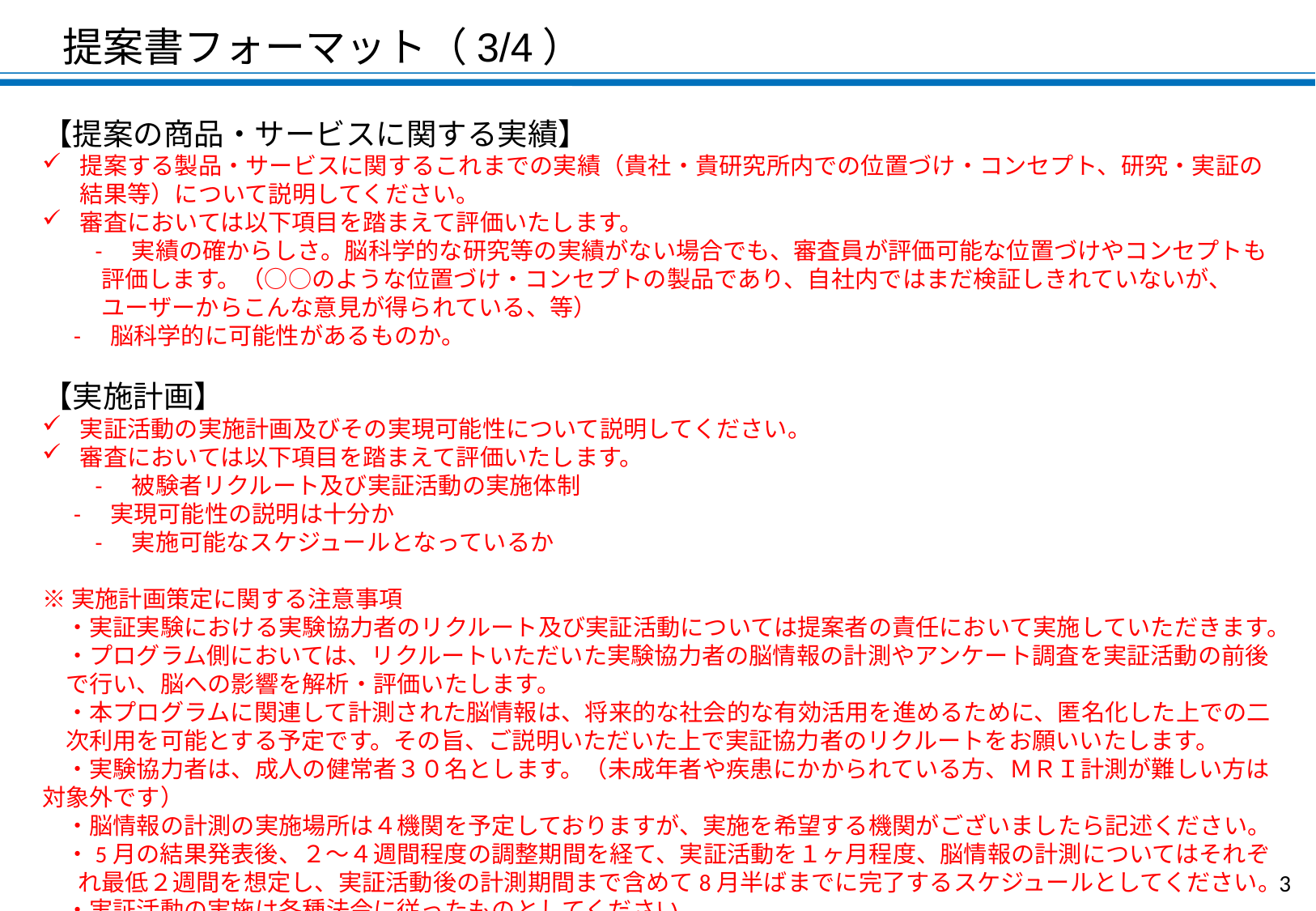

提案書フォーマット（3/4）
【提案の商品・サービスに関する実績】
提案する製品・サービスに関するこれまでの実績（貴社・貴研究所内での位置づけ・コンセプト、研究・実証の結果等）について説明してください。
審査においては以下項目を踏まえて評価いたします。
　　-　実績の確からしさ。脳科学的な研究等の実績がない場合でも、審査員が評価可能な位置づけやコンセプトも評価します。（○○のような位置づけ・コンセプトの製品であり、自社内ではまだ検証しきれていないが、ユーザーからこんな意見が得られている、等）
      -　脳科学的に可能性があるものか。
【実施計画】
実証活動の実施計画及びその実現可能性について説明してください。
審査においては以下項目を踏まえて評価いたします。
　　-　被験者リクルート及び実証活動の実施体制
      -　実現可能性の説明は十分か
　　-　実施可能なスケジュールとなっているか

※実施計画策定に関する注意事項
　・実証実験における実験協力者のリクルート及び実証活動については提案者の責任において実施していただきます。
　・プログラム側においては、リクルートいただいた実験協力者の脳情報の計測やアンケート調査を実証活動の前後で行い、脳への影響を解析・評価いたします。
　・本プログラムに関連して計測された脳情報は、将来的な社会的な有効活用を進めるために、匿名化した上での二次利用を可能とする予定です。その旨、ご説明いただいた上で実証協力者のリクルートをお願いいたします。
　・実験協力者は、成人の健常者３０名とします。（未成年者や疾患にかかられている方、ＭＲＩ計測が難しい方は対象外です）
　・脳情報の計測の実施場所は４機関を予定しておりますが、実施を希望する機関がございましたら記述ください。
　・5月の結果発表後、２～４週間程度の調整期間を経て、実証活動を１ヶ月程度、脳情報の計測についてはそれぞれ最低２週間を想定し、実証活動後の計測期間まで含めて8月半ばまでに完了するスケジュールとしてください。
　・実証活動の実施は各種法令に従ったものとしてください。

3